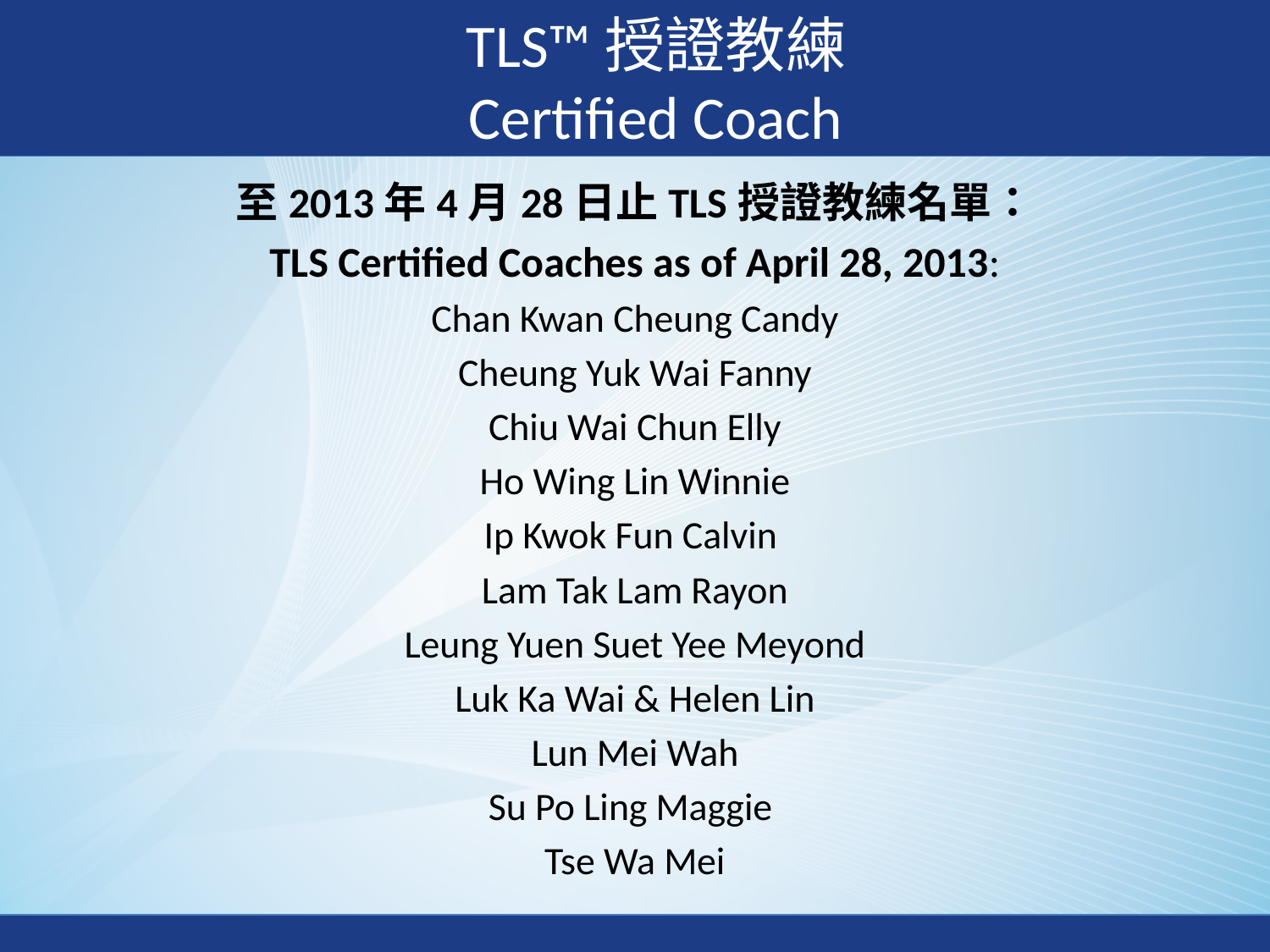

TLS™授證教練
Certified Coach

至2013年4月28日止TLS授證教練名單：
TLS Certified Coaches as of April 28, 2013:
Chan Kwan Cheung Candy
Cheung Yuk Wai Fanny
Chiu Wai Chun Elly
Ho Wing Lin Winnie
Ip Kwok Fun Calvin
Lam Tak Lam Rayon
Leung Yuen Suet Yee Meyond
Luk Ka Wai & Helen Lin
Lun Mei Wah
Su Po Ling Maggie
Tse Wa Mei